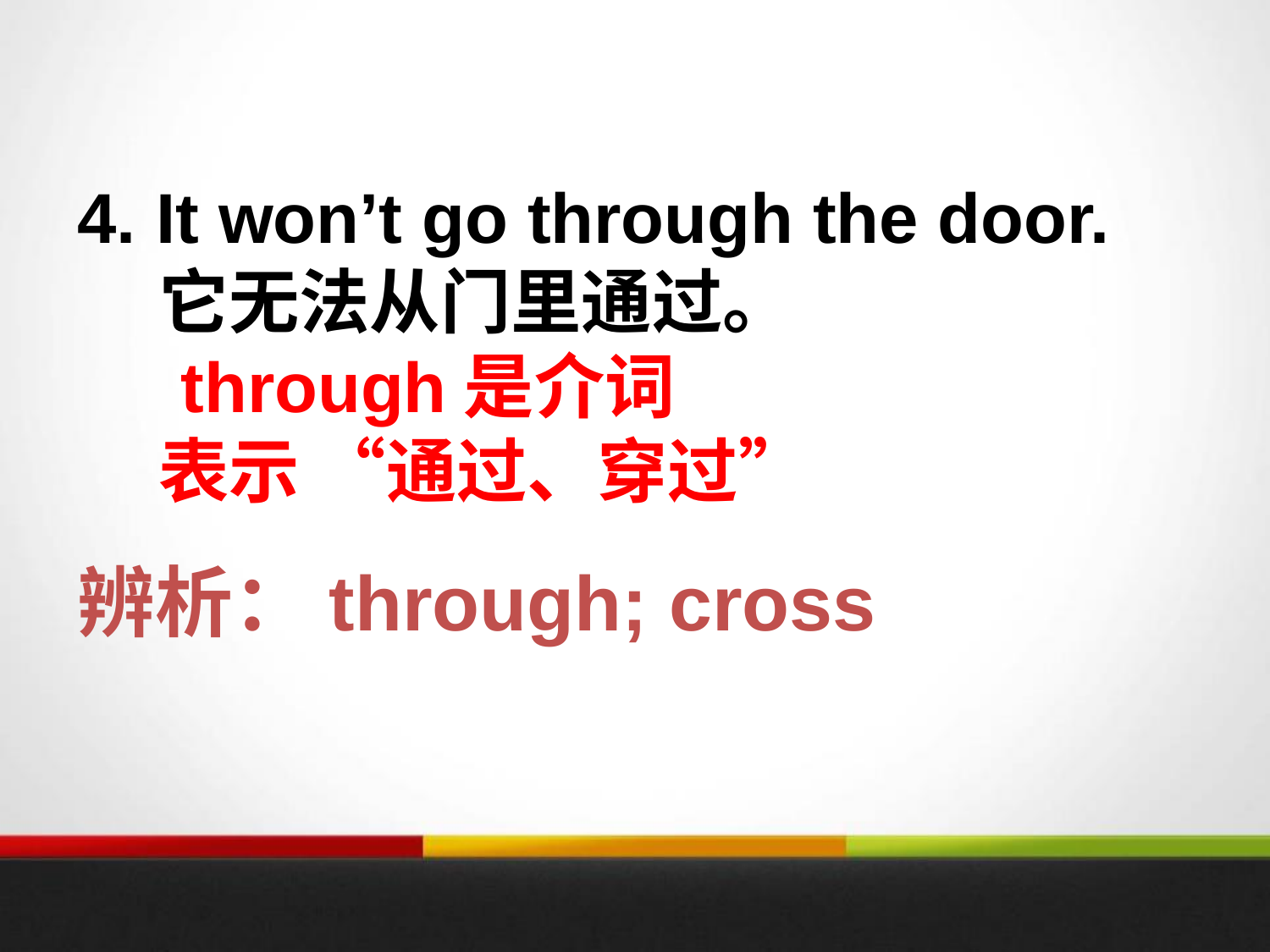

4. It won’t go through the door.
    它无法从门里通过。
　 through是介词
    表示 “通过、穿过”

辨析：through; cross